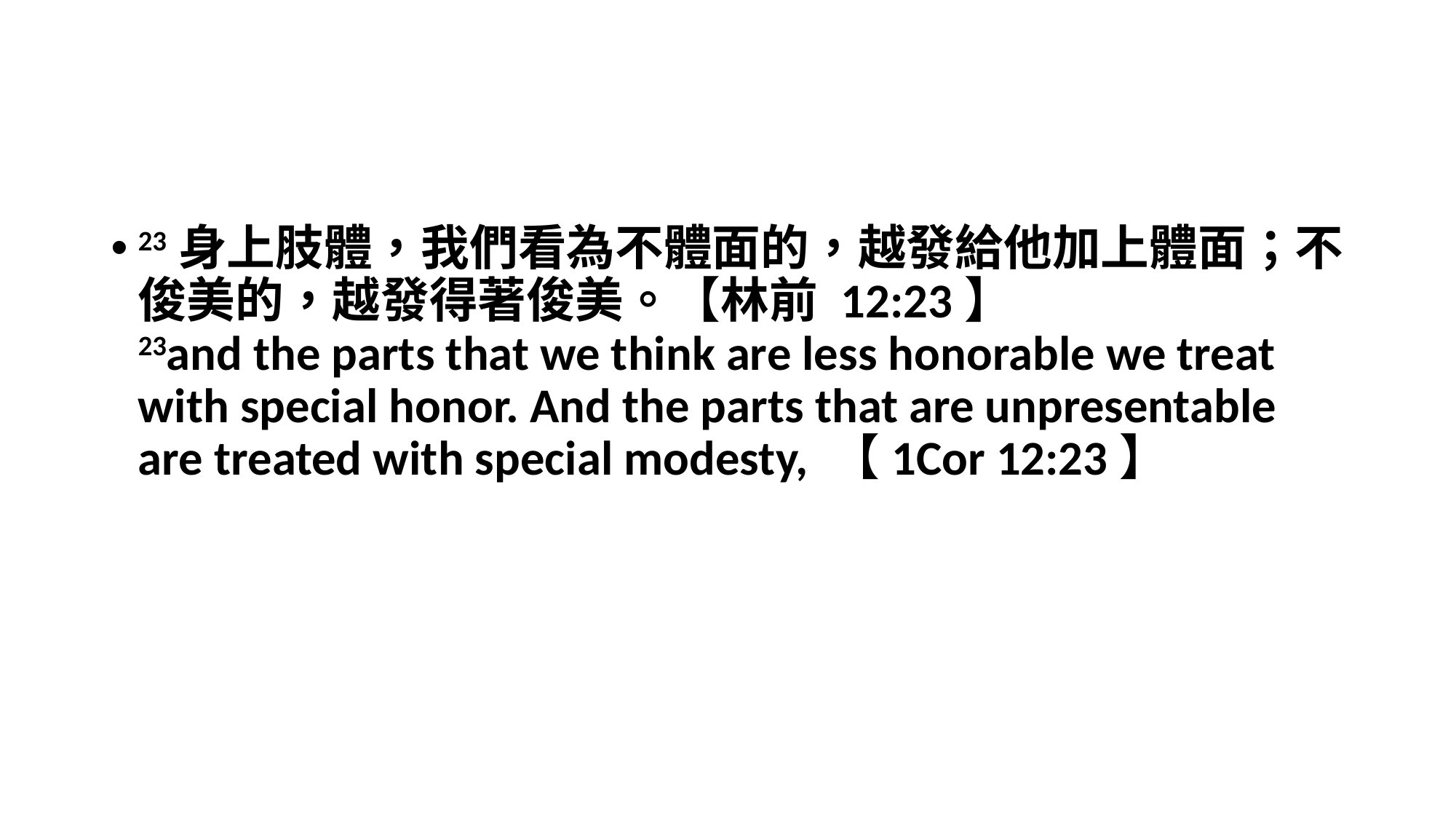

#
23身上肢體，我們看為不體面的，越發給他加上體面；不俊美的，越發得著俊美。【林前 12:23】
23and the parts that we think are less honorable we treat with special honor. And the parts that are unpresentable are treated with special modesty, 【1Cor 12:23】